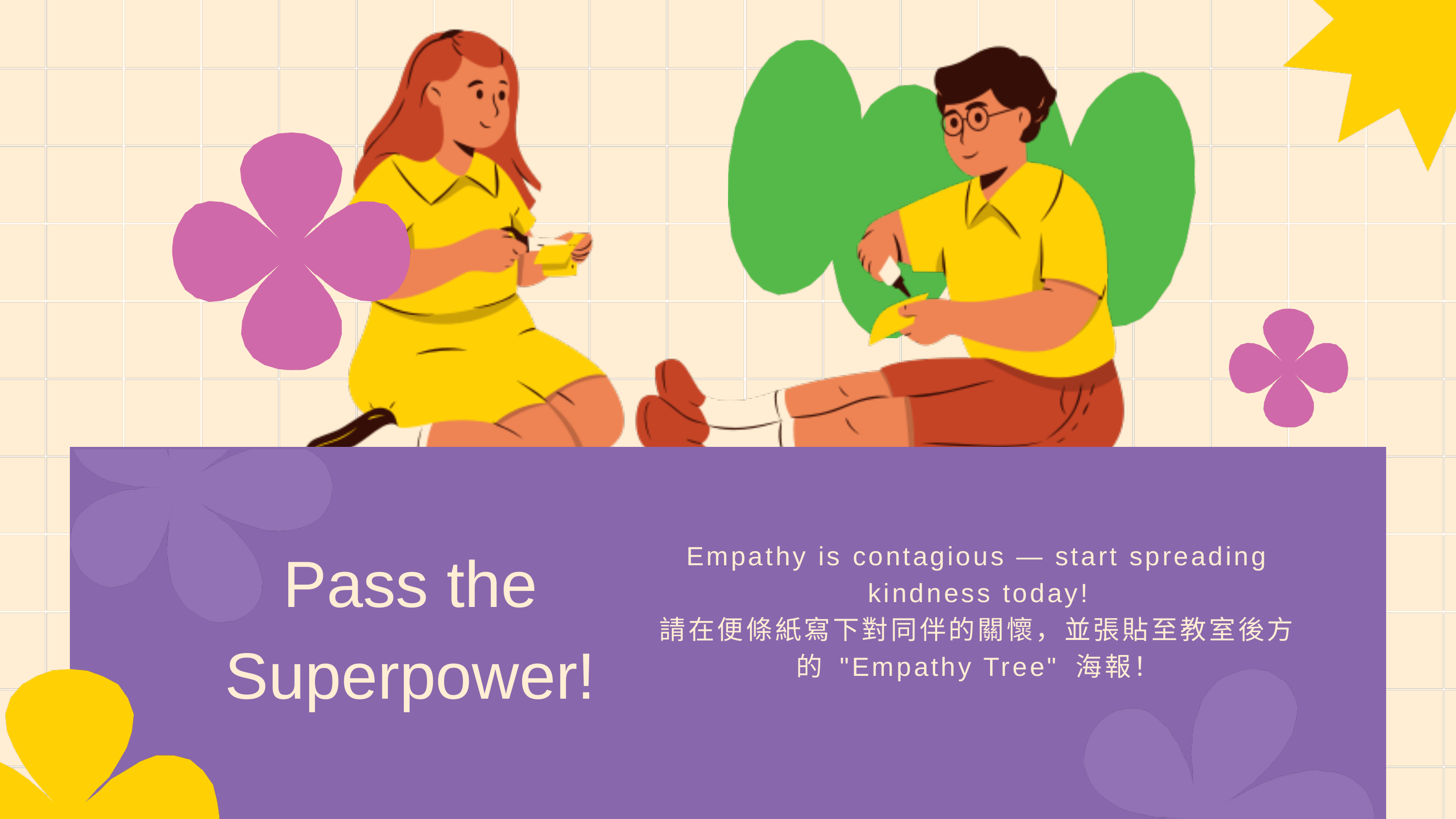

Pass the Superpower!
Empathy is contagious — start spreading kindness today!
請在便條紙寫下對同伴的關懷，並張貼至教室後方的 "Empathy Tree" 海報！